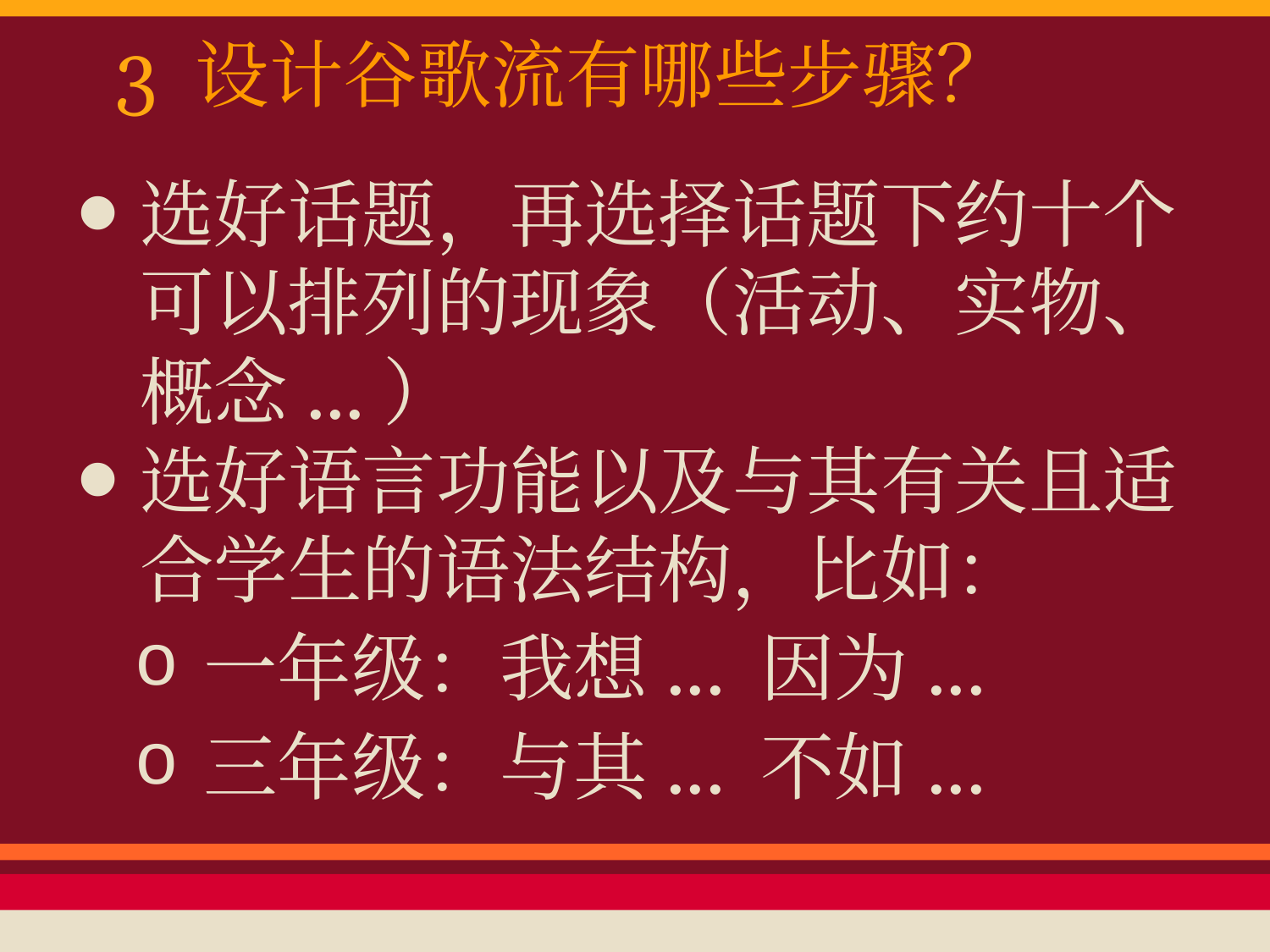

# 3 设计谷歌流有哪些步骤？

选好话题，再选择话题下约十个可以排列的现象（活动、实物、概念...）
选好语言功能以及与其有关且适合学生的语法结构，比如：
一年级：我想... 因为...
三年级：与其... 不如...